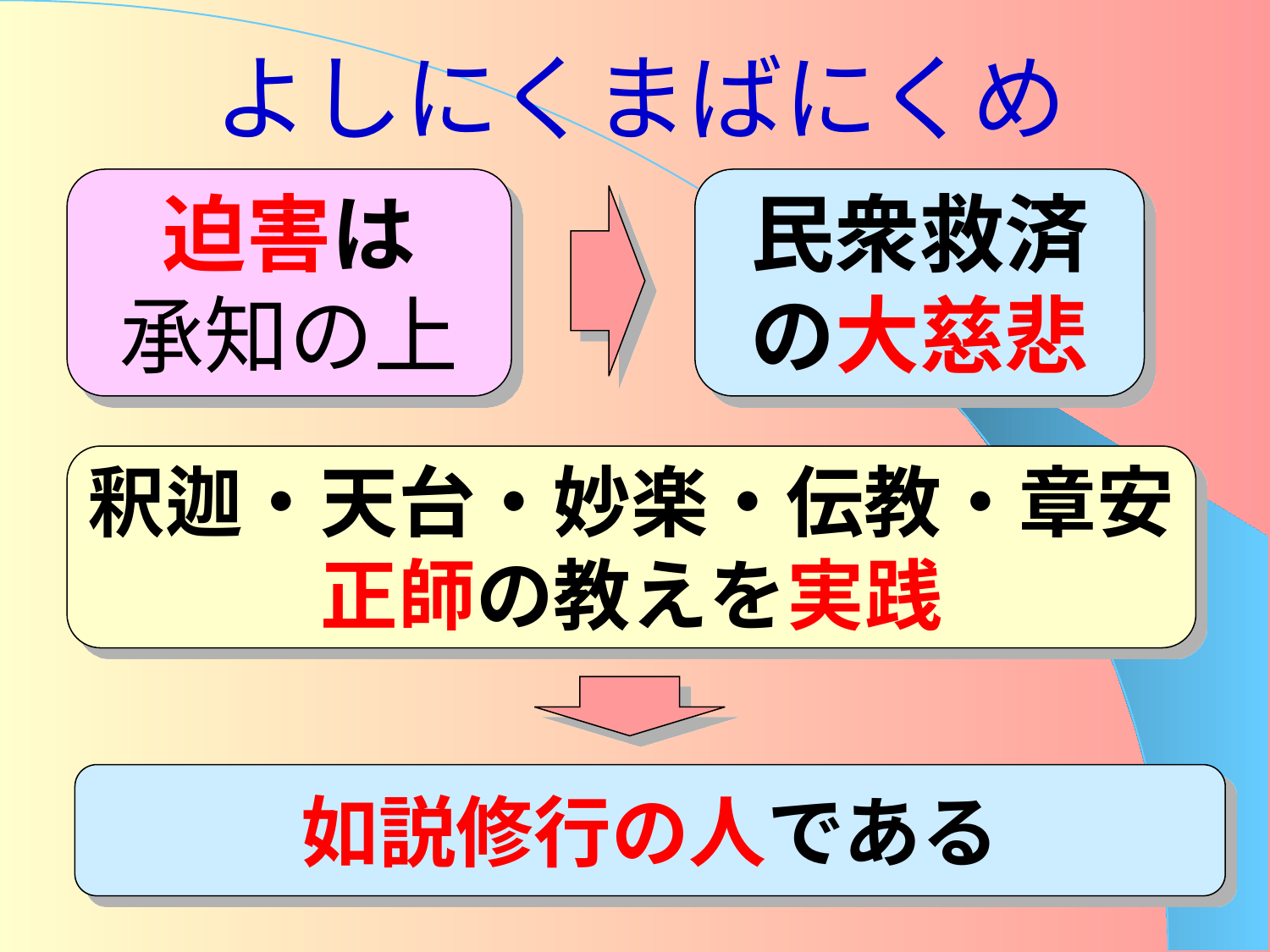

# よしにくまばにくめ
民衆救済
の大慈悲
迫害は
承知の上

釈迦・天台・妙楽・伝教・章安
正師の教えを実践

如説修行の人である